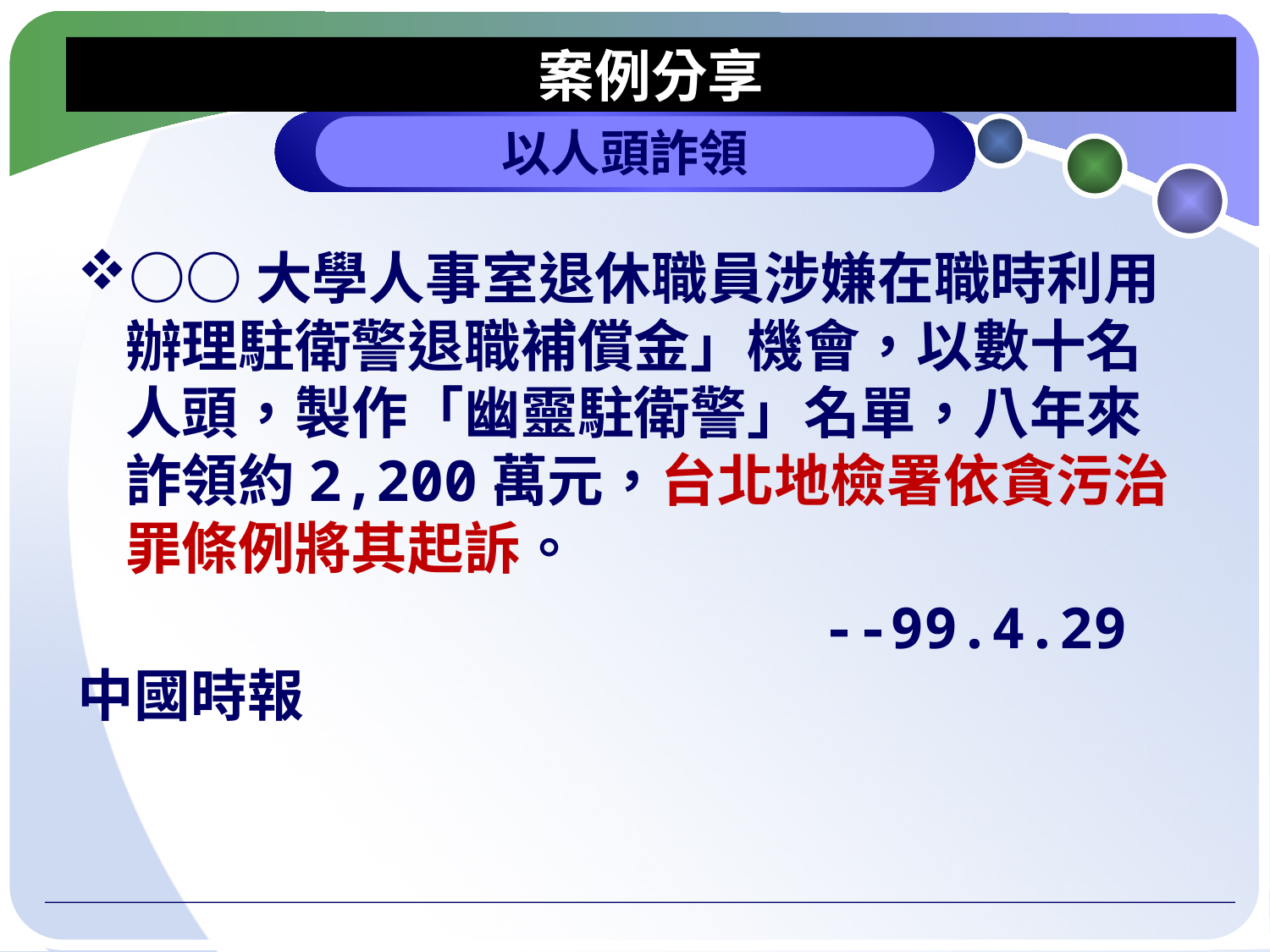

案例分享

以人頭詐領
○○大學人事室退休職員涉嫌在職時利用辦理駐衛警退職補償金」機會，以數十名人頭，製作「幽靈駐衛警」名單，八年來詐領約2,200萬元，台北地檢署依貪污治罪條例將其起訴。
                      --99.4.29中國時報